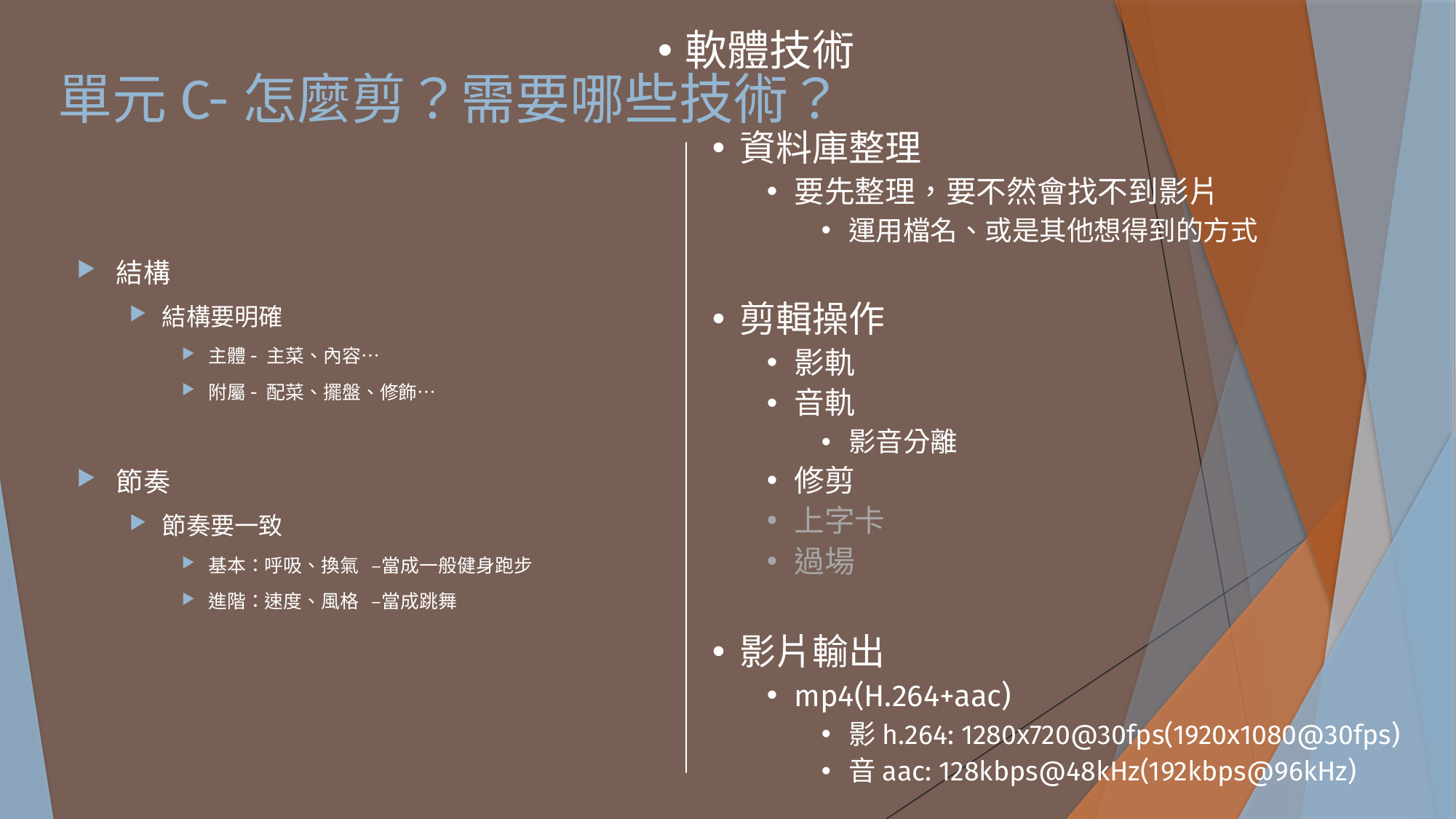

軟體技術

資料庫整理
要先整理，要不然會找不到影片
運用檔名、或是其他想得到的方式

剪輯操作
影軌
音軌
影音分離
修剪
上字卡
過場

影片輸出
mp4(H.264+aac)
影h.264: 1280x720@30fps(1920x1080@30fps)
音aac: 128kbps@48kHz(192kbps@96kHz)
# 單元C-怎麼剪？需要哪些技術？
結構
結構要明確
主體- 主菜、內容…
附屬- 配菜、擺盤、修飾…

節奏
節奏要一致
基本：呼吸、換氣   –當成一般健身跑步
進階：速度、風格   –當成跳舞